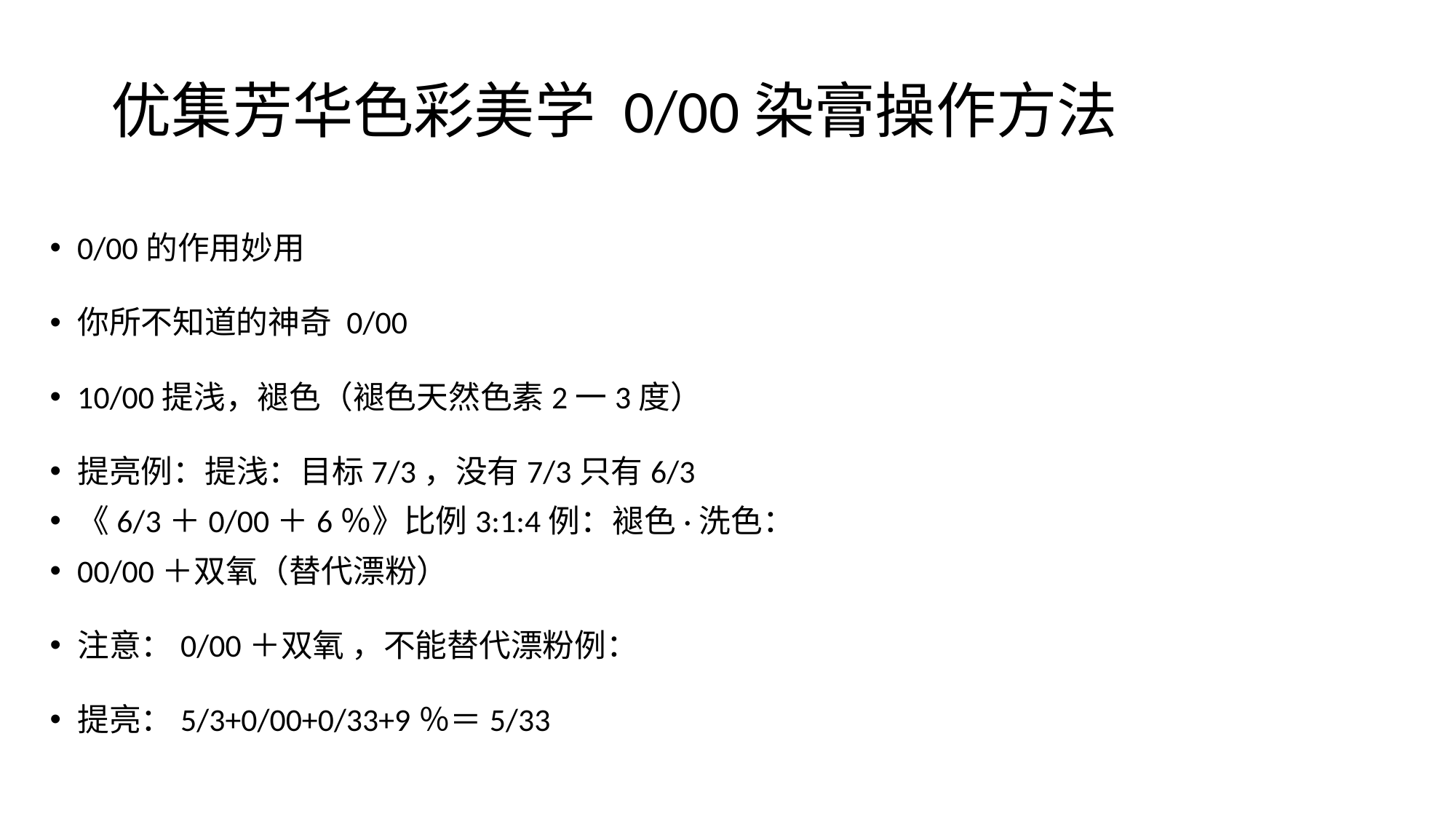

优集芳华色彩美学 0/00染膏操作方法
0/00的作用妙用

你所不知道的神奇 0/00

10/00提浅，褪色（褪色天然色素2一3度）

提亮例：提浅：目标7/3，没有7/3只有6/3
《6/3＋0/00＋6％》比例3:1:4例：褪色·洗色：
00/00＋双氧（替代漂粉）

注意：0/00＋双氧 ，不能替代漂粉例：

提亮：5/3+0/00+0/33+9％＝5/33